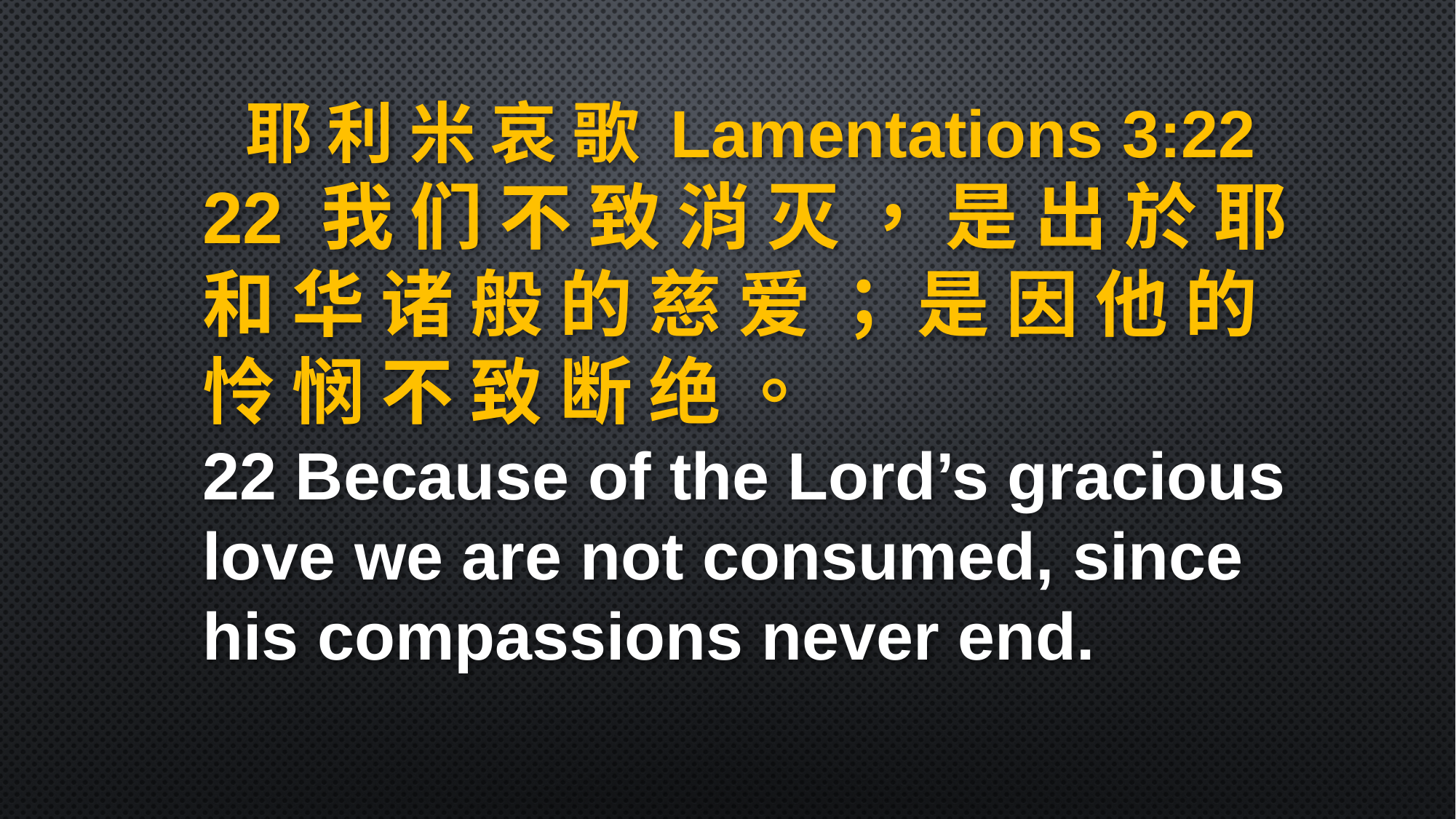

耶 利 米 哀 歌 Lamentations 3:22
22 我 们 不 致 消 灭 ， 是 出 於 耶 和 华 诸 般 的 慈 爱 ； 是 因 他 的 怜 悯 不 致 断 绝 。
22 Because of the Lord’s gracious love we are not consumed, since his compassions never end.